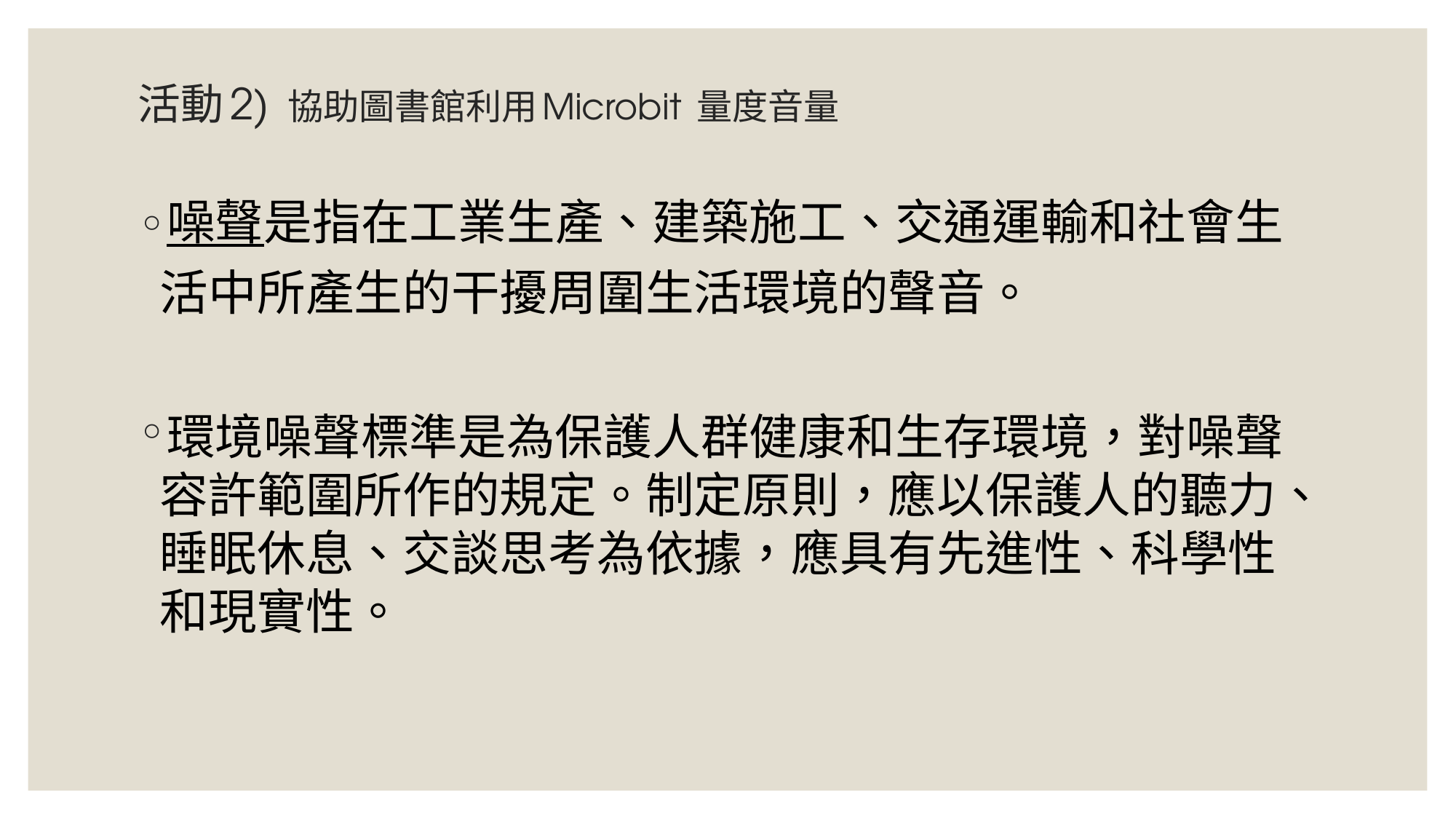

# 活動2) 協助圖書館利用Microbit 量度音量
噪聲是指在工業生產、建築施工、交通運輸和社會生活中所產生的干擾周圍生活環境的聲音。

環境噪聲標準是為保護人群健康和生存環境，對噪聲容許範圍所作的規定。制定原則，應以保護人的聽力、睡眠休息、交談思考為依據，應具有先進性、科學性和現實性。